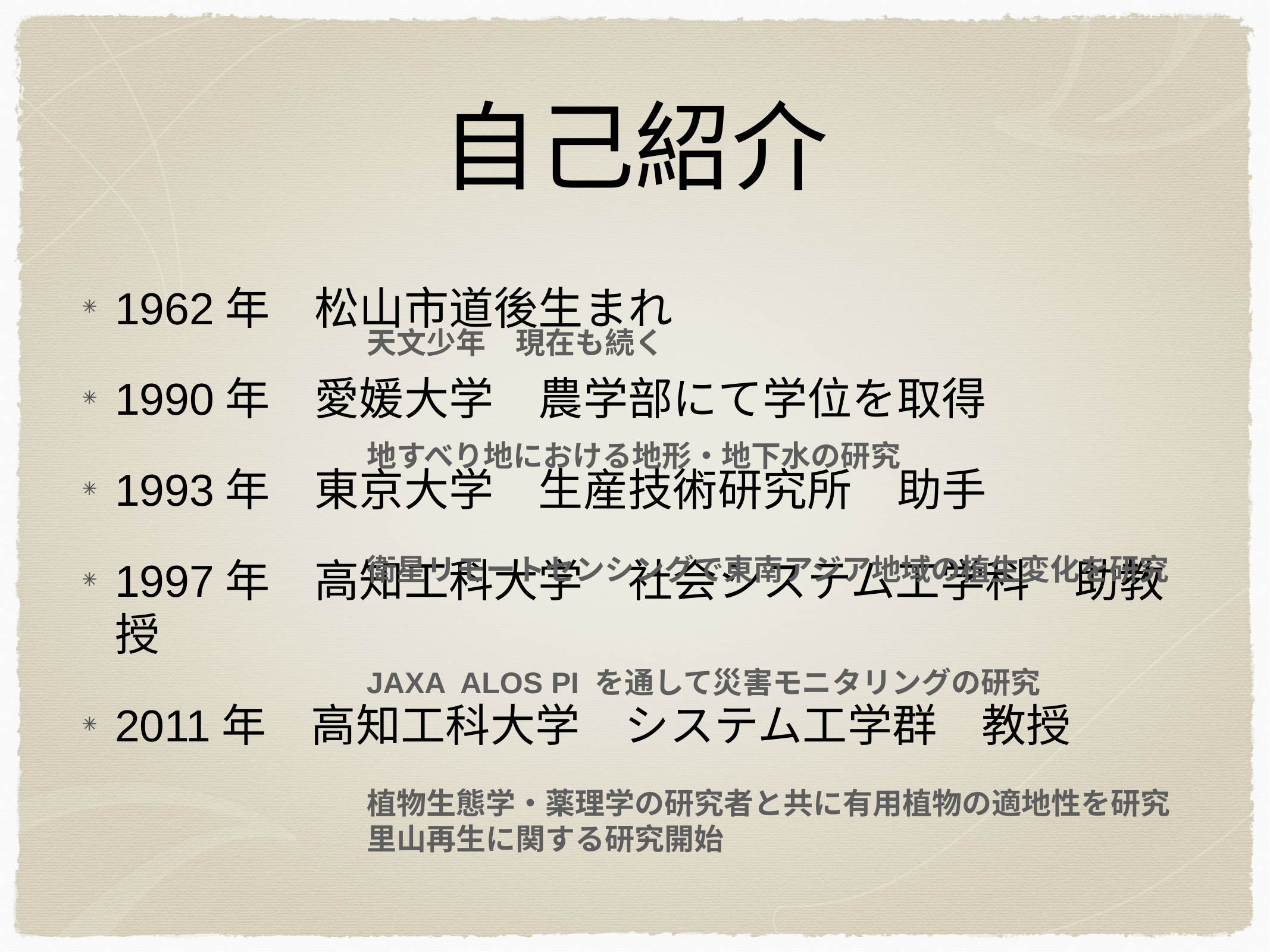

# 自己紹介
1962年　松山市道後生まれ
1990年　愛媛大学　農学部にて学位を取得
1993年　東京大学　生産技術研究所　助手
1997年　高知工科大学　社会システム工学科　助教授
2011年　高知工科大学　システム工学群　教授
天文少年　現在も続く
地すべり地における地形・地下水の研究
衛星リモートセンシングで東南アジア地域の植生変化を研究
JAXA  ALOS PI を通して災害モニタリングの研究
植物生態学・薬理学の研究者と共に有用植物の適地性を研究
里山再生に関する研究開始